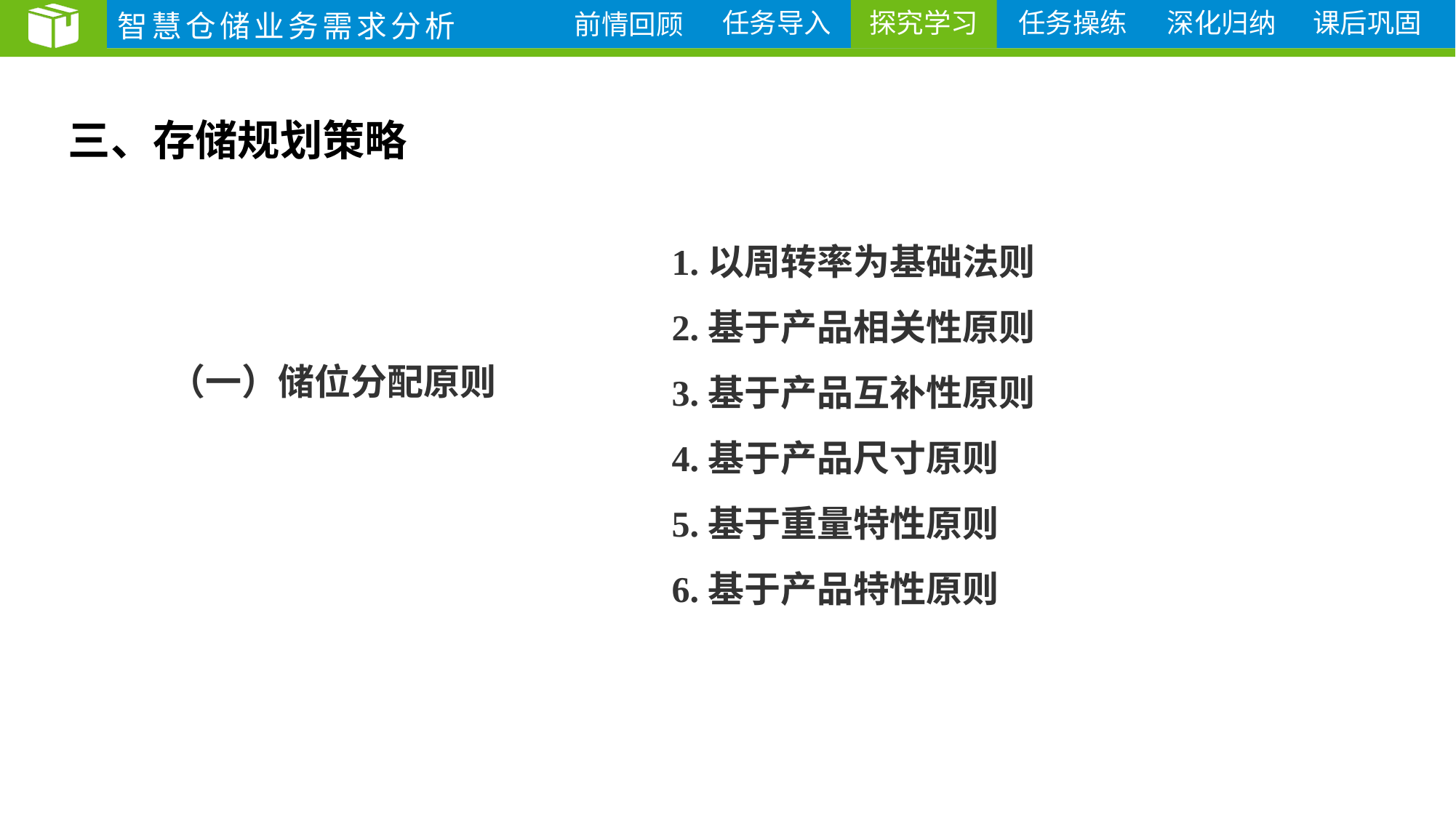

三、存储规划策略
1.以周转率为基础法则
2.基于产品相关性原则
3.基于产品互补性原则
4.基于产品尺寸原则
5.基于重量特性原则
6.基于产品特性原则
（一）储位分配原则